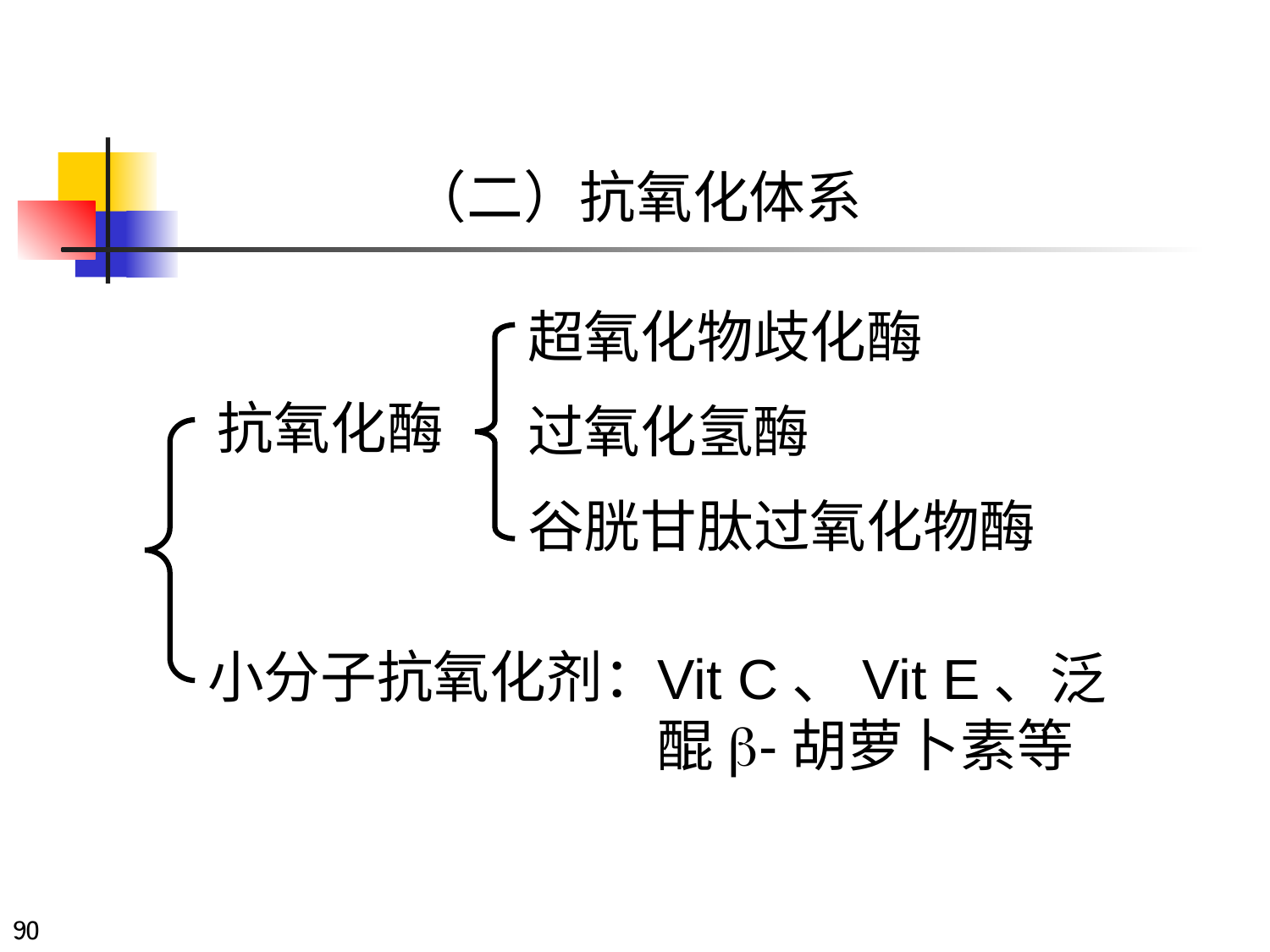

（二）抗氧化体系
超氧化物歧化酶

抗氧化酶
过氧化氢酶

谷胱甘肽过氧化物酶
小分子抗氧化剂：
Vit C、Vit E、泛醌β-胡萝卜素等
90